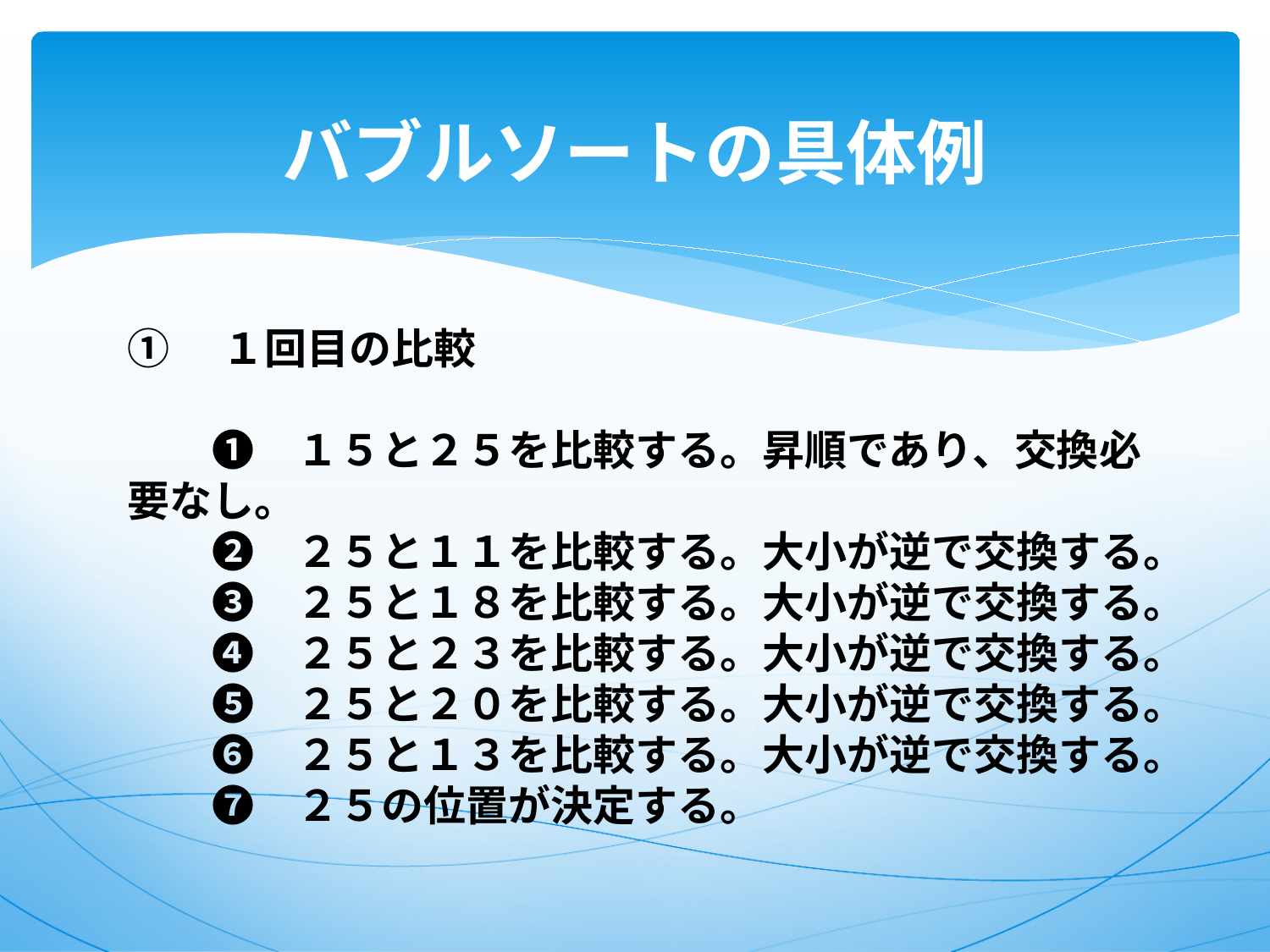

# バブルソートの具体例
①　１回目の比較

　　❶　１５と２５を比較する。昇順であり、交換必要なし。
　　❷　２５と１１を比較する。大小が逆で交換する。
　　❸　２５と１８を比較する。大小が逆で交換する。
　　❹　２５と２３を比較する。大小が逆で交換する。
　　❺　２５と２０を比較する。大小が逆で交換する。
　　❻　２５と１３を比較する。大小が逆で交換する。
　　❼　２５の位置が決定する。